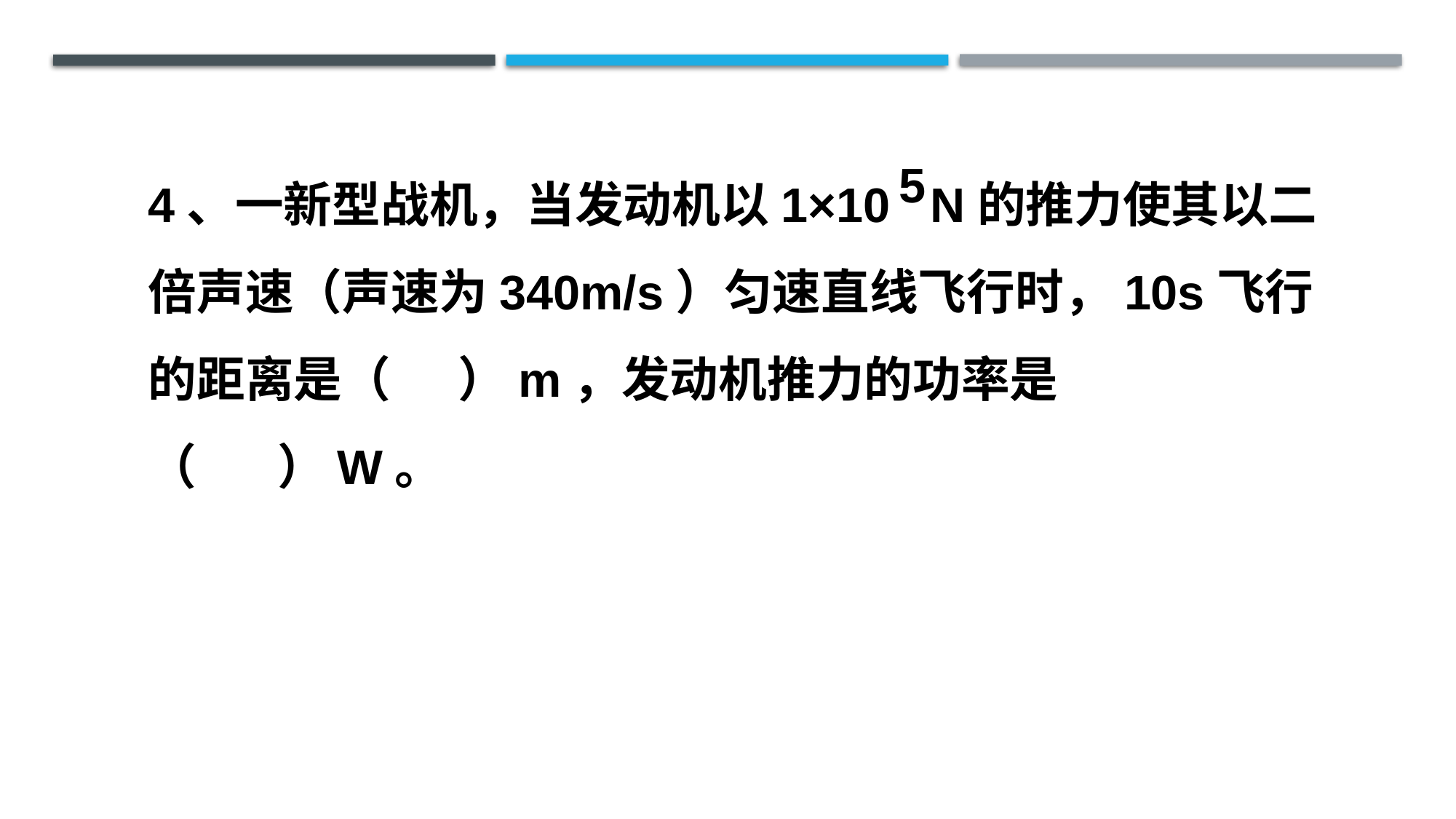

5
4、一新型战机，当发动机以1×10   N的推力使其以二倍声速（声速为340m/s）匀速直线飞行时，10s飞行的距离是（     ）m，发动机推力的功率是（      ）W。